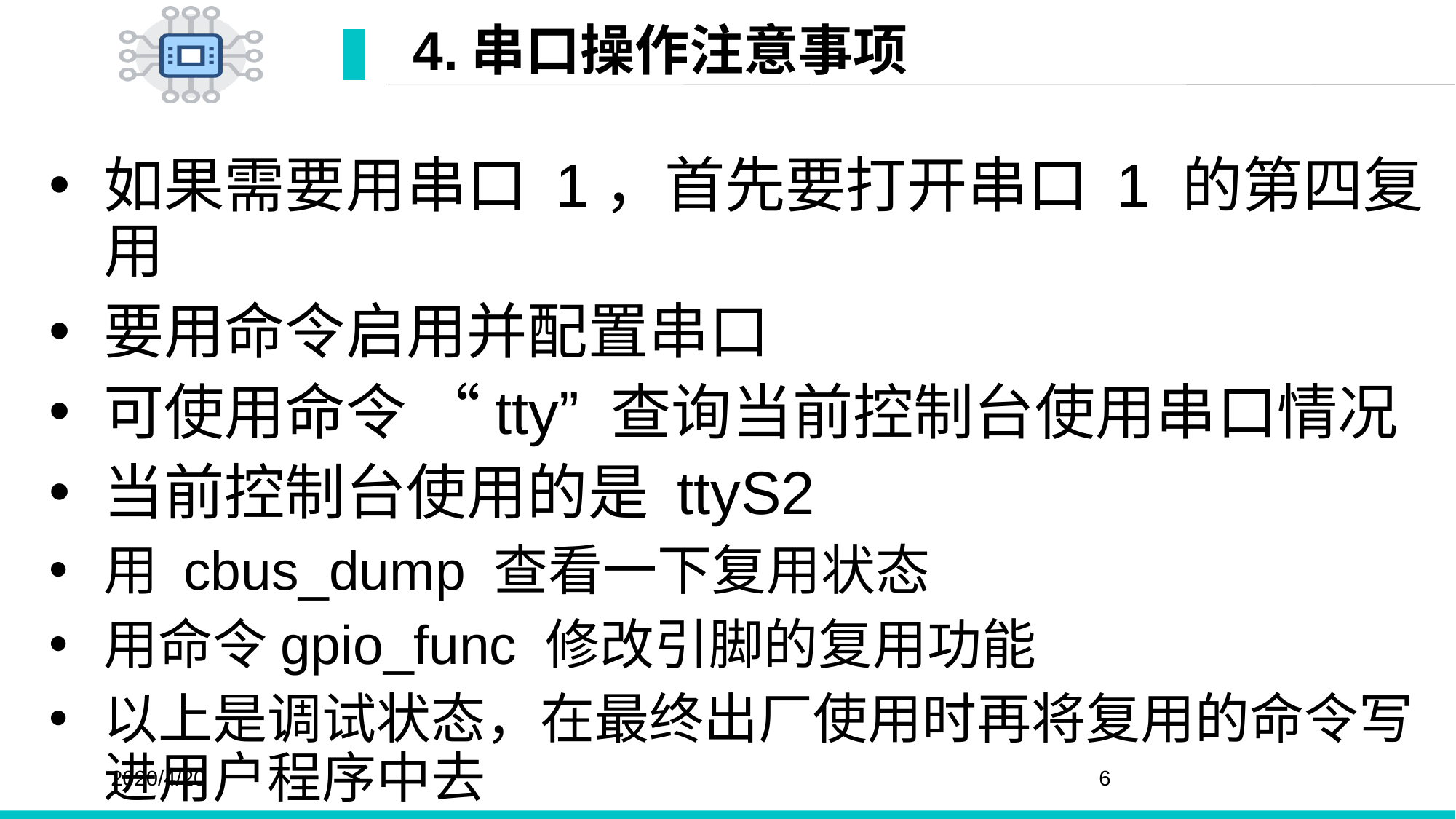

# 4.串口操作注意事项
如果需要用串口 1，首先要打开串口 1 的第四复用
要用命令启用并配置串口
可使用命令 “tty” 查询当前控制台使用串口情况
当前控制台使用的是 ttyS2
用 cbus_dump 查看一下复用状态
用命令gpio_func 修改引脚的复用功能
以上是调试状态，在最终出厂使用时再将复用的命令写进用户程序中去

2020/4/20
6